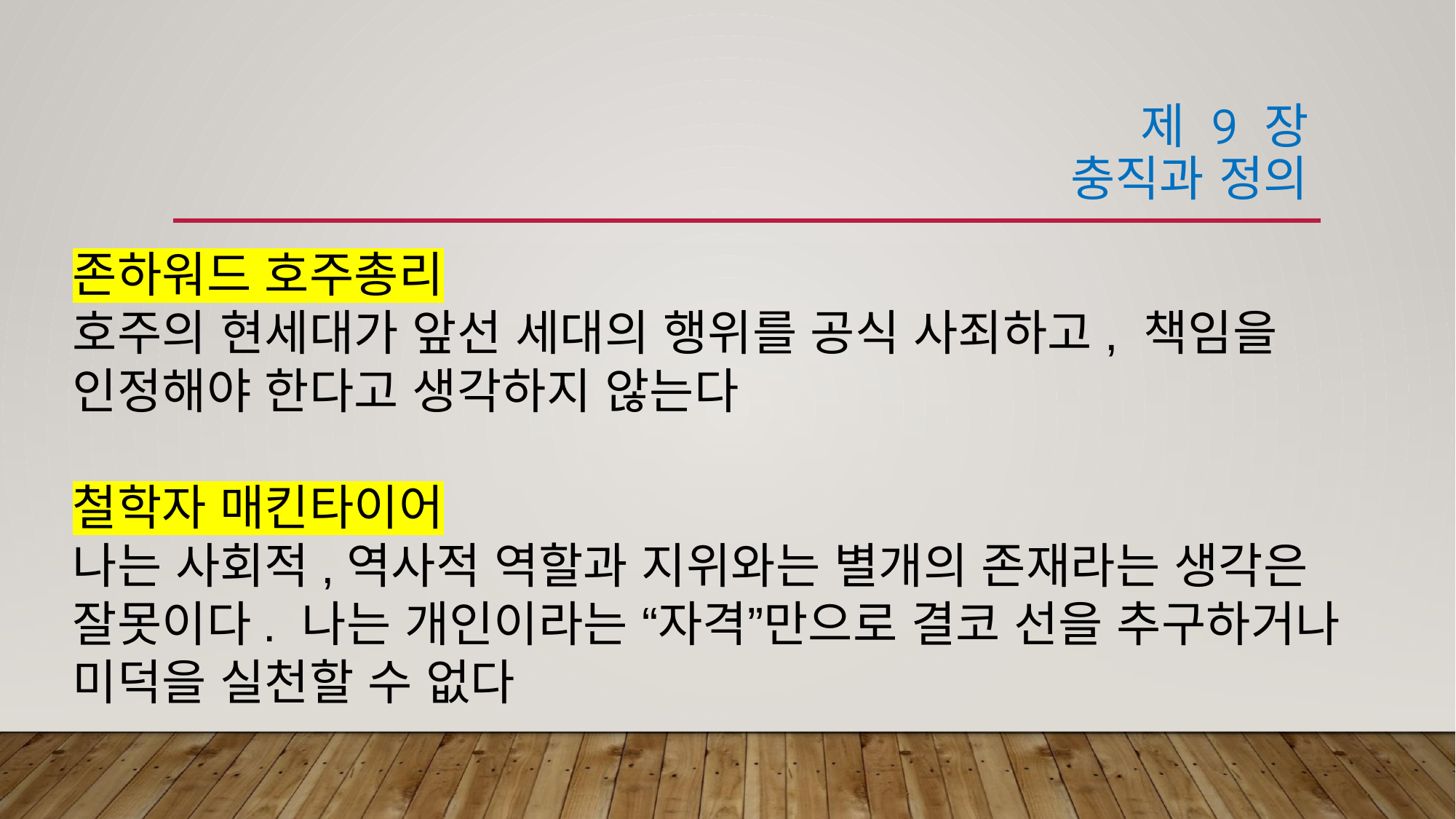

# 제 9 장 충직과 정의
존하워드 호주총리
호주의 현세대가 앞선 세대의 행위를 공식 사죄하고, 책임을 인정해야 한다고 생각하지 않는다

철학자 매킨타이어
나는 사회적,역사적 역할과 지위와는 별개의 존재라는 생각은 잘못이다. 나는 개인이라는 “자격”만으로 결코 선을 추구하거나 미덕을 실천할 수 없다